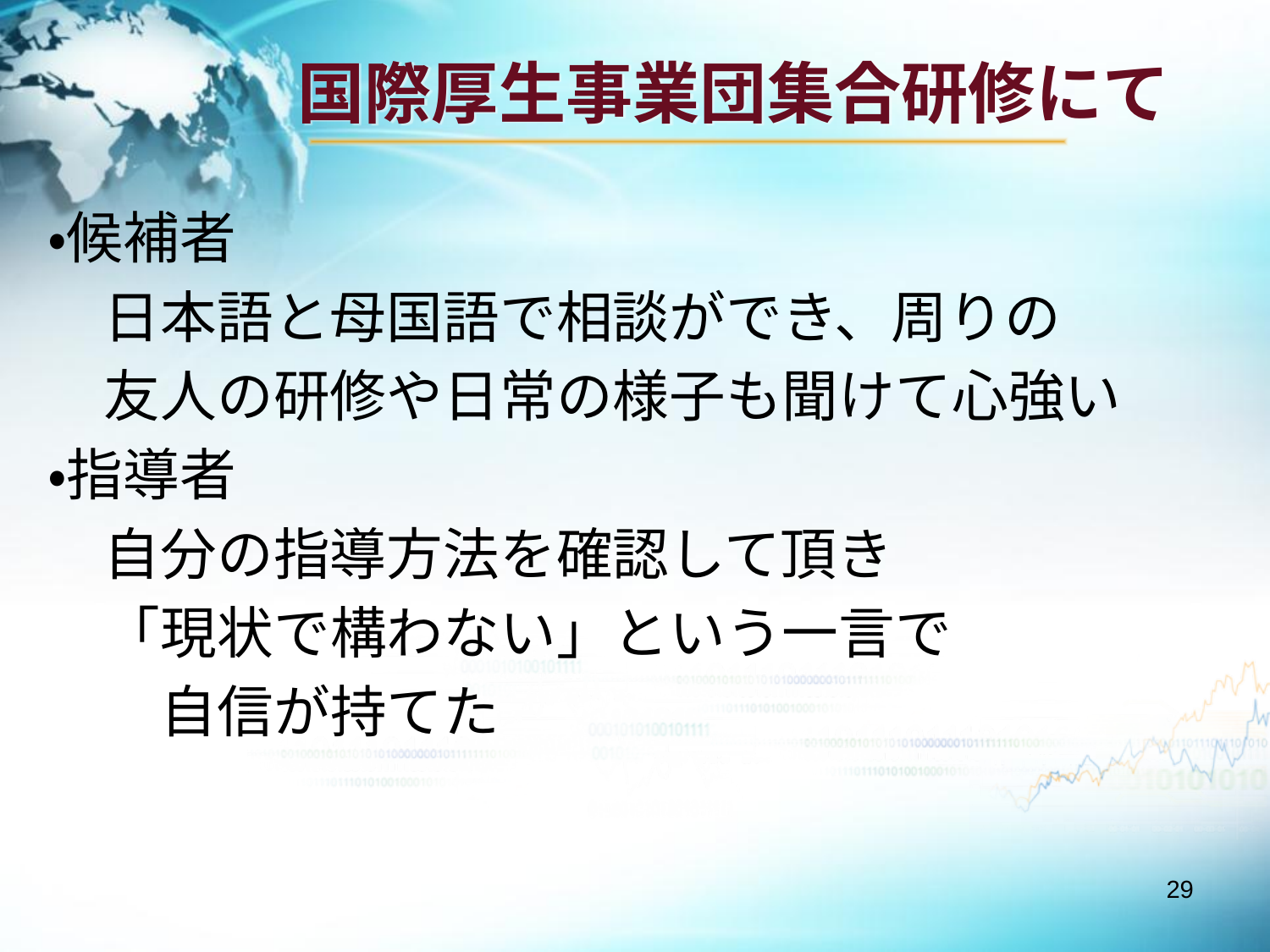

# 国際厚生事業団集合研修にて
・候補者
　日本語と母国語で相談ができ、周りの
　友人の研修や日常の様子も聞けて心強い
・指導者
　自分の指導方法を確認して頂き
　「現状で構わない」という一言で
　　自信が持てた

29